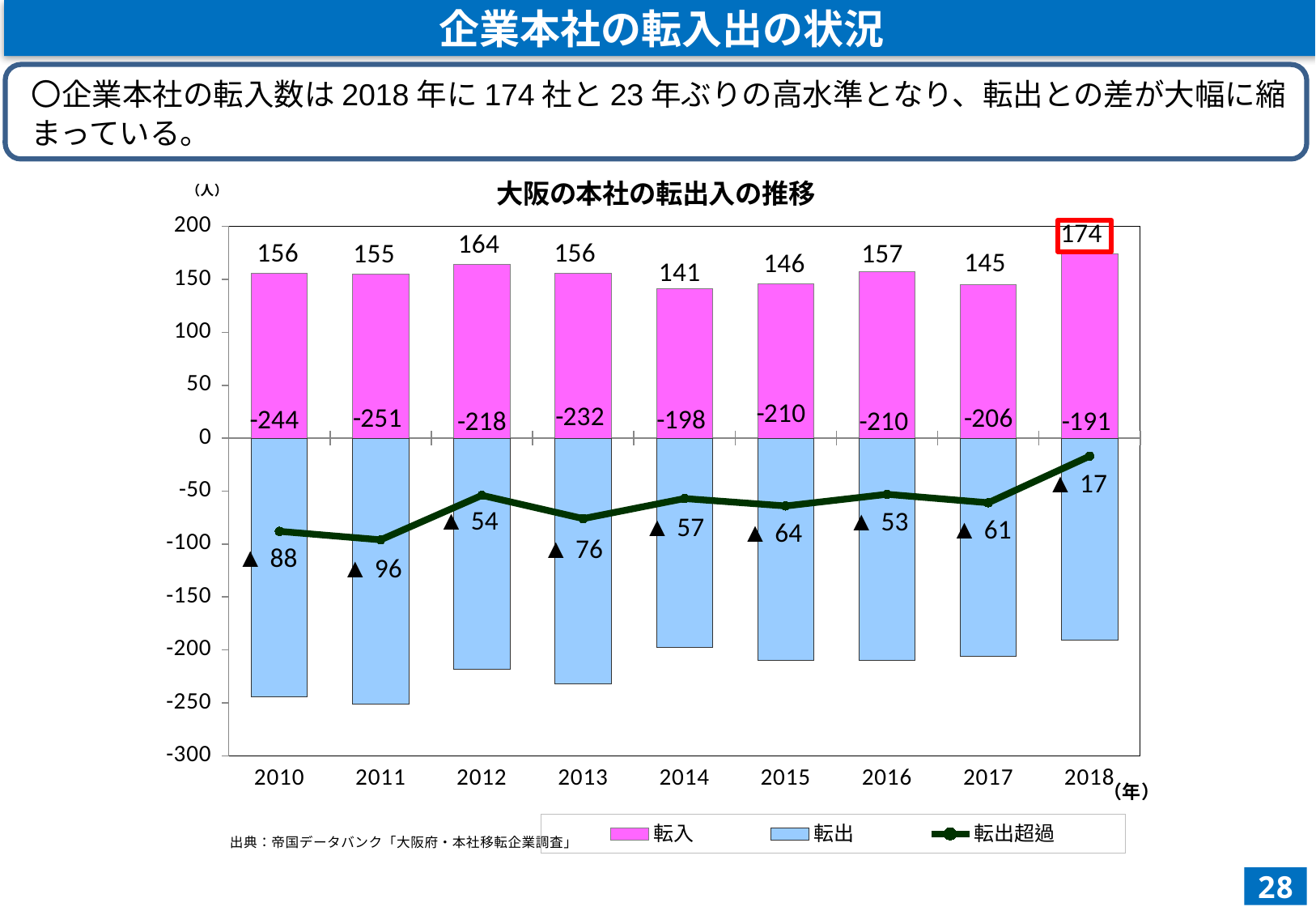

企業本社の転入出の状況
〇企業本社の転入数は2018年に174社と23年ぶりの高水準となり、転出との差が大幅に縮まっている。

### Chart: 出典：帝国データバンク「大阪府・本社移転企業調査」

| Category | 転入 | 転出 | 転出超過 |
|---|---|---|---|
| 2010 | 156.0 | -244.0 | -88.0 |
| 2011 | 155.0 | -251.0 | -96.0 |
| 2012 | 164.0 | -218.0 | -54.0 |
| 2013 | 156.0 | -232.0 | -76.0 |
| 2014 | 141.0 | -198.0 | -57.0 |
| 2015 | 146.0 | -210.0 | -64.0 |
| 2016 | 157.0 | -210.0 | -53.0 |
| 2017 | 145.0 | -206.0 | -61.0 |
| 2018 | 174.0 | -191.0 | -17.0 |
28